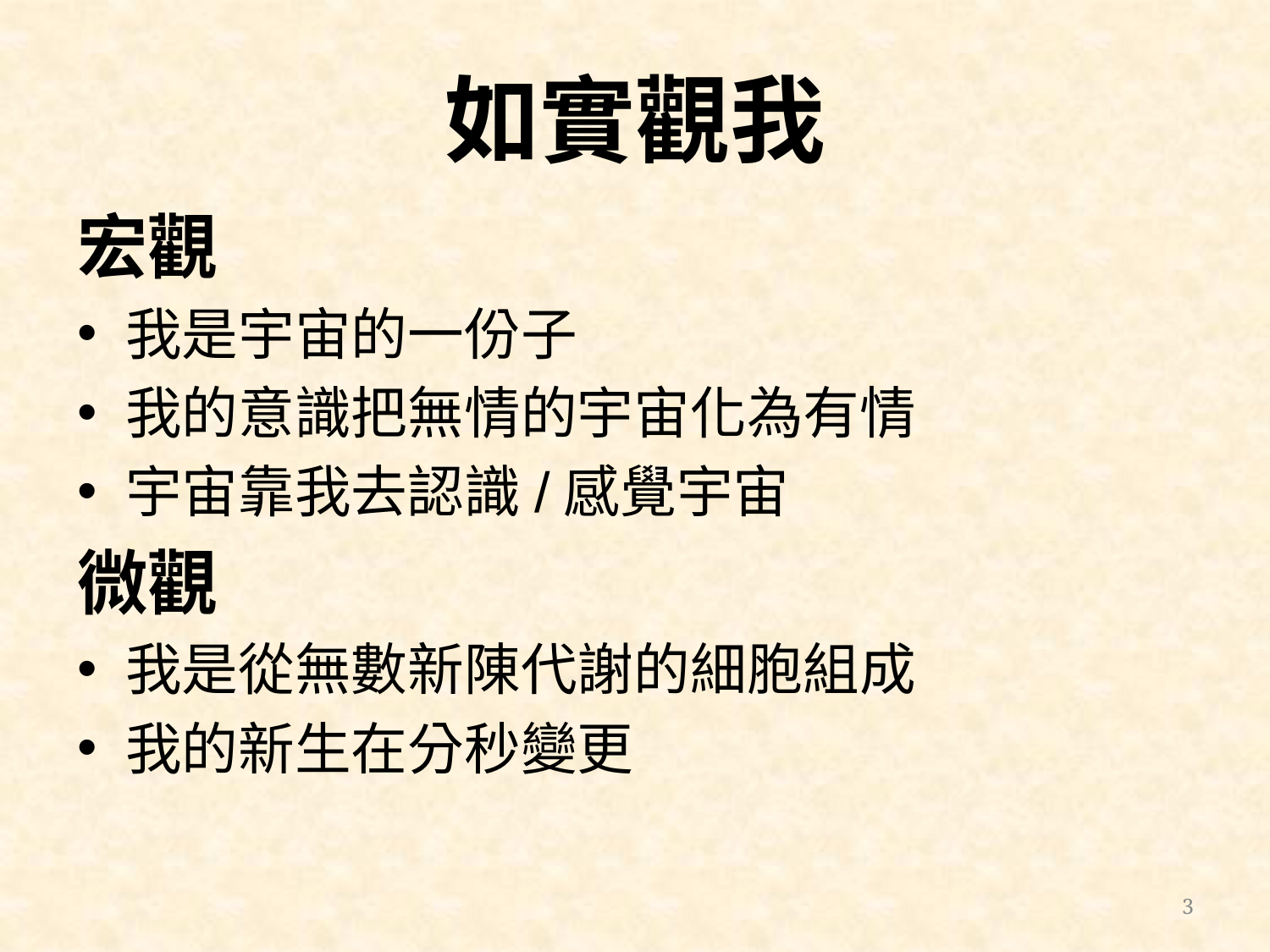

# 如實觀我
宏觀
我是宇宙的一份子
我的意識把無情的宇宙化為有情
宇宙靠我去認識/感覺宇宙
微觀
我是從無數新陳代謝的細胞組成
我的新生在分秒變更

3